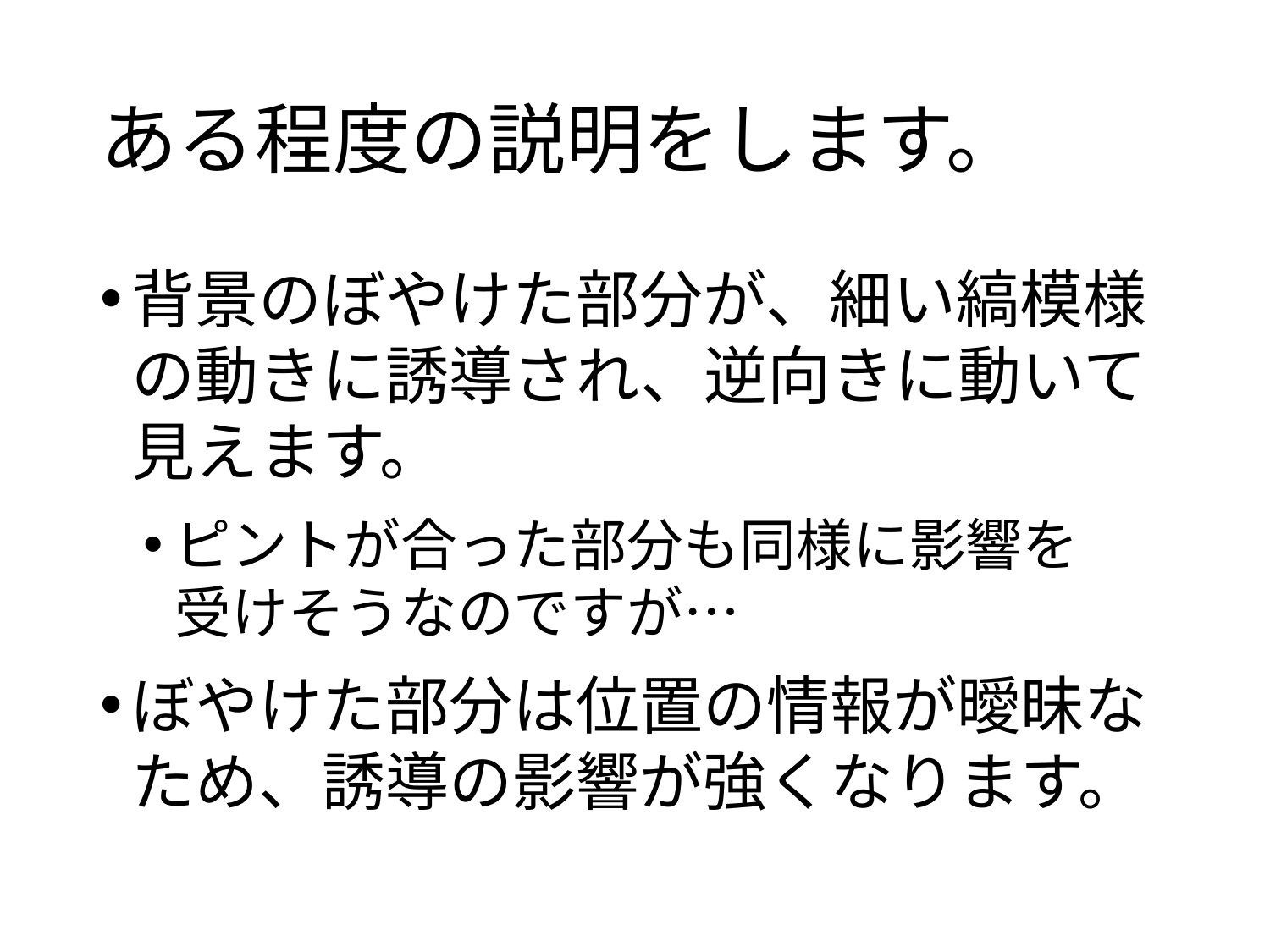

# ある程度の説明をします。
背景のぼやけた部分が、細い縞模様の動きに誘導され、逆向きに動いて見えます。
ピントが合った部分も同様に影響を
受けそうなのですが…
ぼやけた部分は位置の情報が曖昧なため、誘導の影響が強くなります。